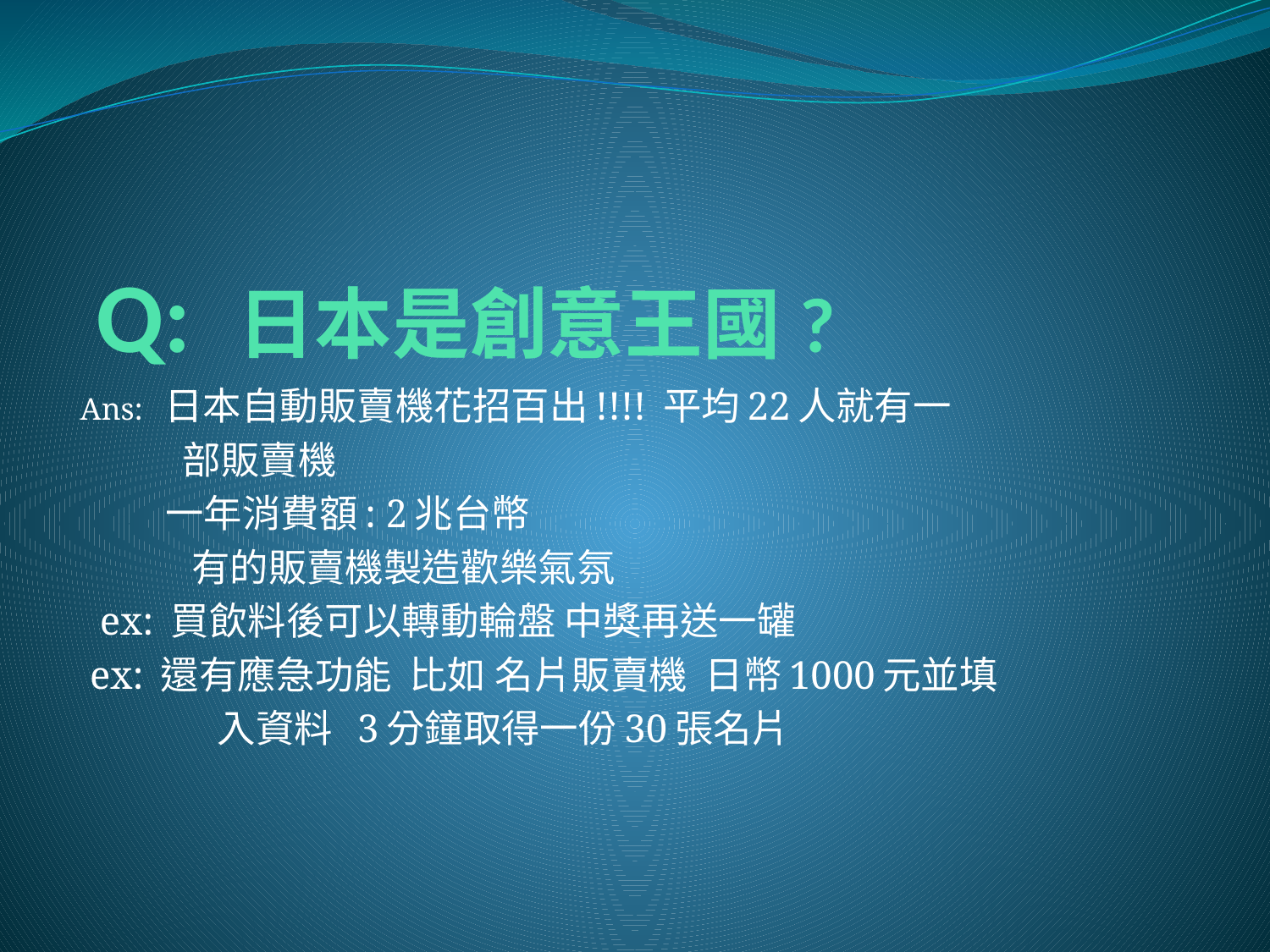

# Q: 日本是創意王國?
Ans:  日本自動販賣機花招百出!!!! 平均22人就有一
           部販賣機
         一年消費額: 2兆台幣
            有的販賣機製造歡樂氣氛
  ex: 買飲料後可以轉動輪盤 中獎再送一罐
 ex: 還有應急功能  比如 名片販賣機  日幣1000元並填
               入資料  3分鐘取得一份30張名片